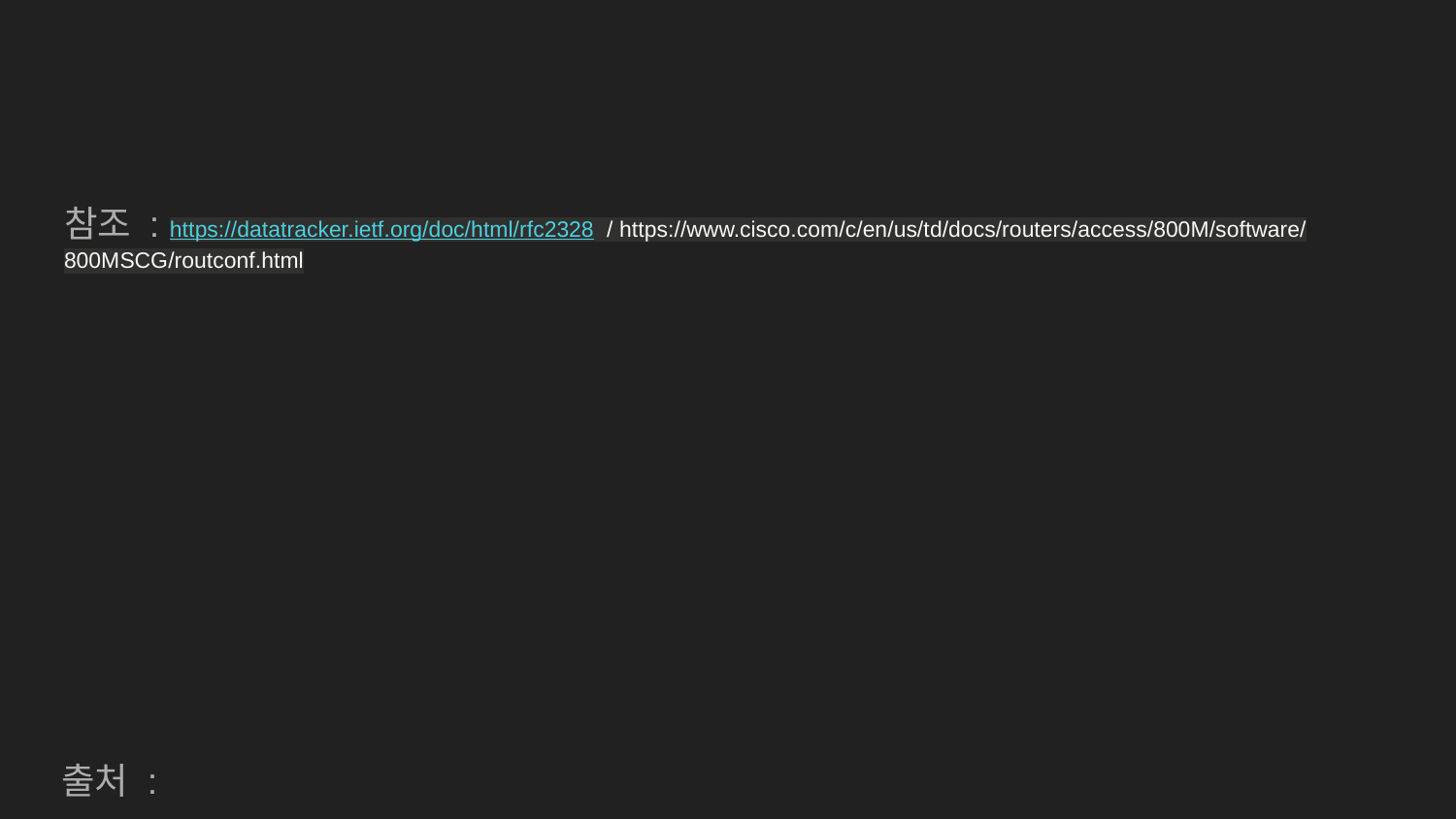

참조 : https://datatracker.ietf.org/doc/html/rfc2328  / https://www.cisco.com/c/en/us/td/docs/routers/access/800M/software/800MSCG/routconf.html
출처 :